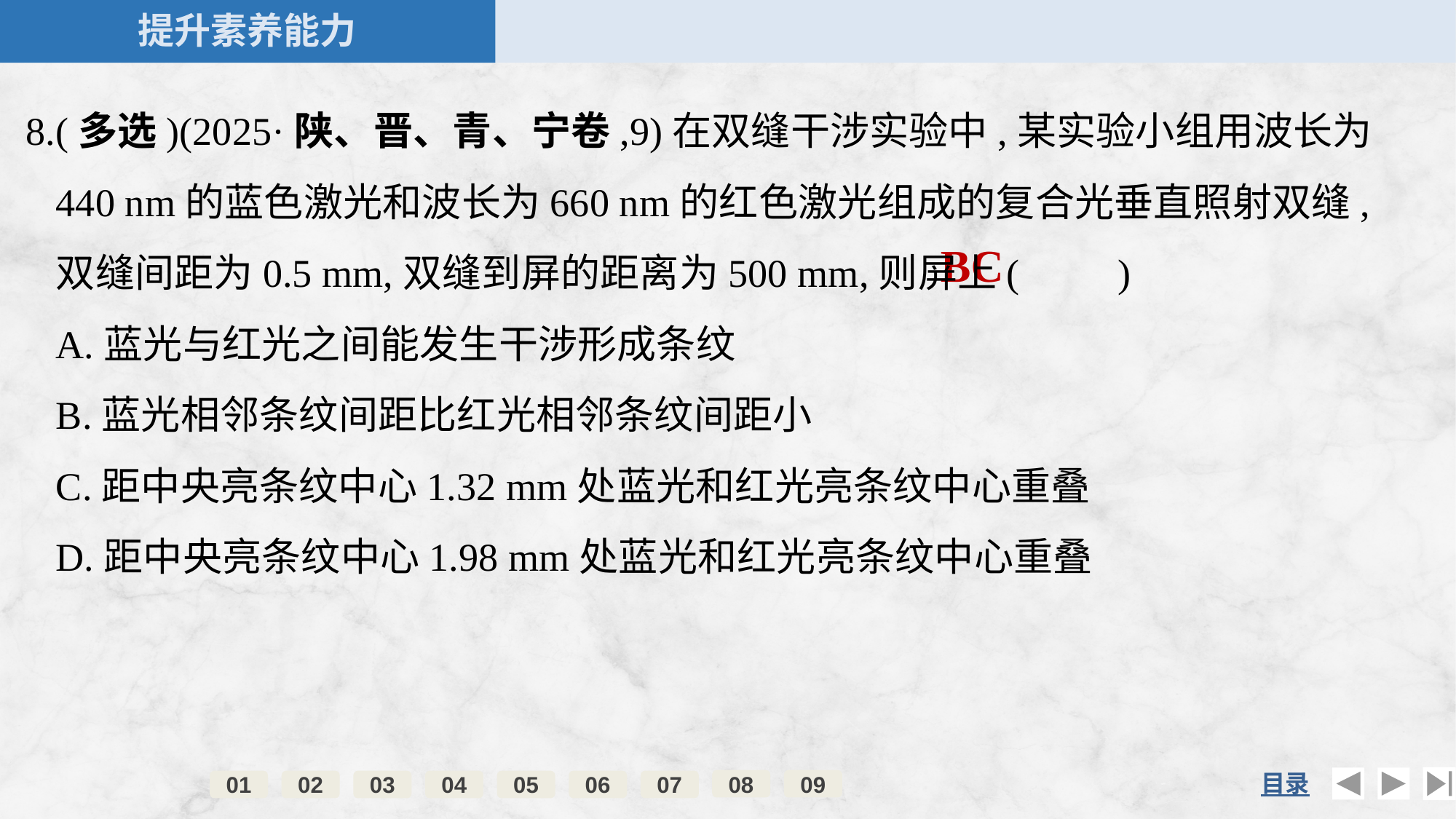

8.(多选)(2025·陕、晋、青、宁卷,9)在双缝干涉实验中,某实验小组用波长为
	440 nm的蓝色激光和波长为660 nm的红色激光组成的复合光垂直照射双缝,双缝间距为0.5 mm,双缝到屏的距离为500 mm,则屏上(　　)
A.蓝光与红光之间能发生干涉形成条纹
B.蓝光相邻条纹间距比红光相邻条纹间距小
C.距中央亮条纹中心1.32 mm处蓝光和红光亮条纹中心重叠
D.距中央亮条纹中心1.98 mm处蓝光和红光亮条纹中心重叠
BC